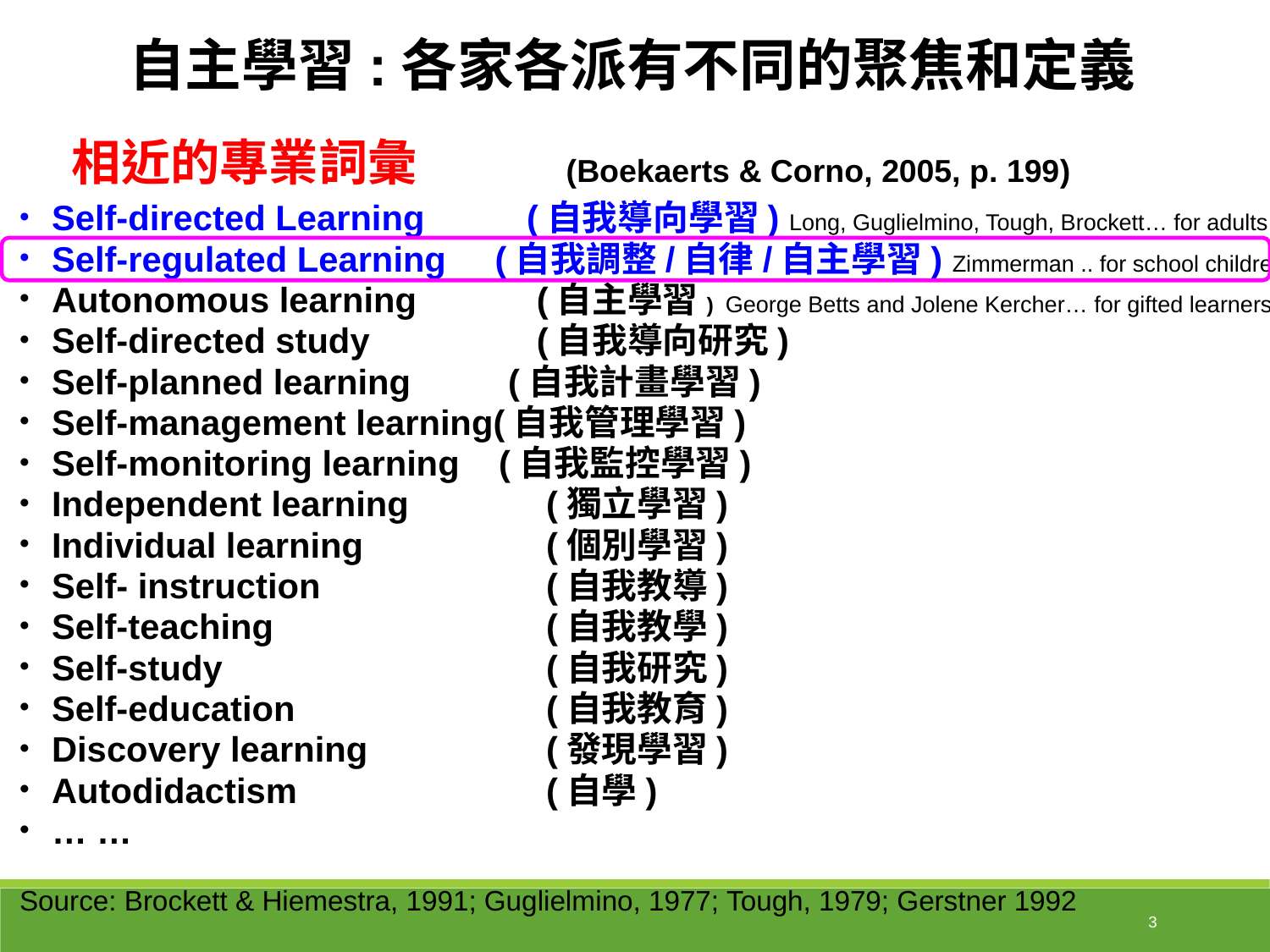

自主學習:各家各派有不同的聚焦和定義
相近的專業詞彙
(Boekaerts & Corno, 2005, p. 199)
Self-directed Learning 	    (自我導向學習) Long, Guglielmino, Tough, Brockett… for adults
Self-regulated Learning     (自我調整/自律/自主學習) Zimmerman .. for school children
Autonomous learning 	     (自主學習)  George Betts and Jolene Kercher… for gifted learners
Self-directed study 	     (自我導向研究)
Self-planned learning          (自我計畫學習)
Self-management learning(自我管理學習)
Self-monitoring learning    (自我監控學習)
Independent learning 	      (獨立學習)
Individual learning 	      (個別學習)
Self- instruction 	      (自我教導)
Self-teaching 	      (自我教學)
Self-study 	      (自我研究)
Self-education 	      (自我教育)
Discovery learning 	      (發現學習)
Autodidactism 	      (自學)
… …

Source: Brockett & Hiemestra, 1991; Guglielmino, 1977; Tough, 1979; Gerstner 1992

3